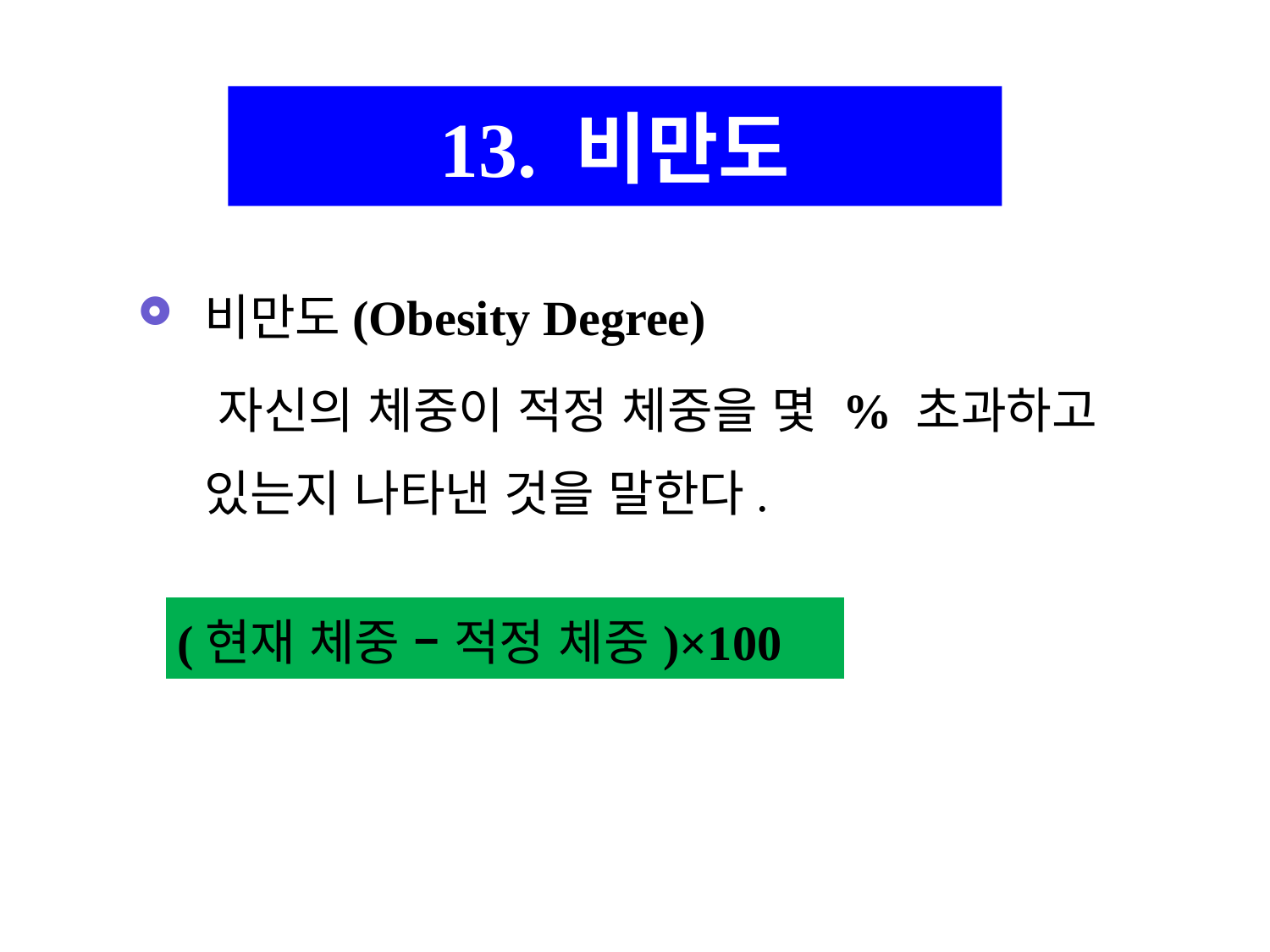

13. 비만도

비만도(Obesity Degree)
     자신의 체중이 적정 체중을 몇 % 초과하고 있는지 나타낸 것을 말한다.

| (현재 체중 – 적정 체중)×100 |
| --- |